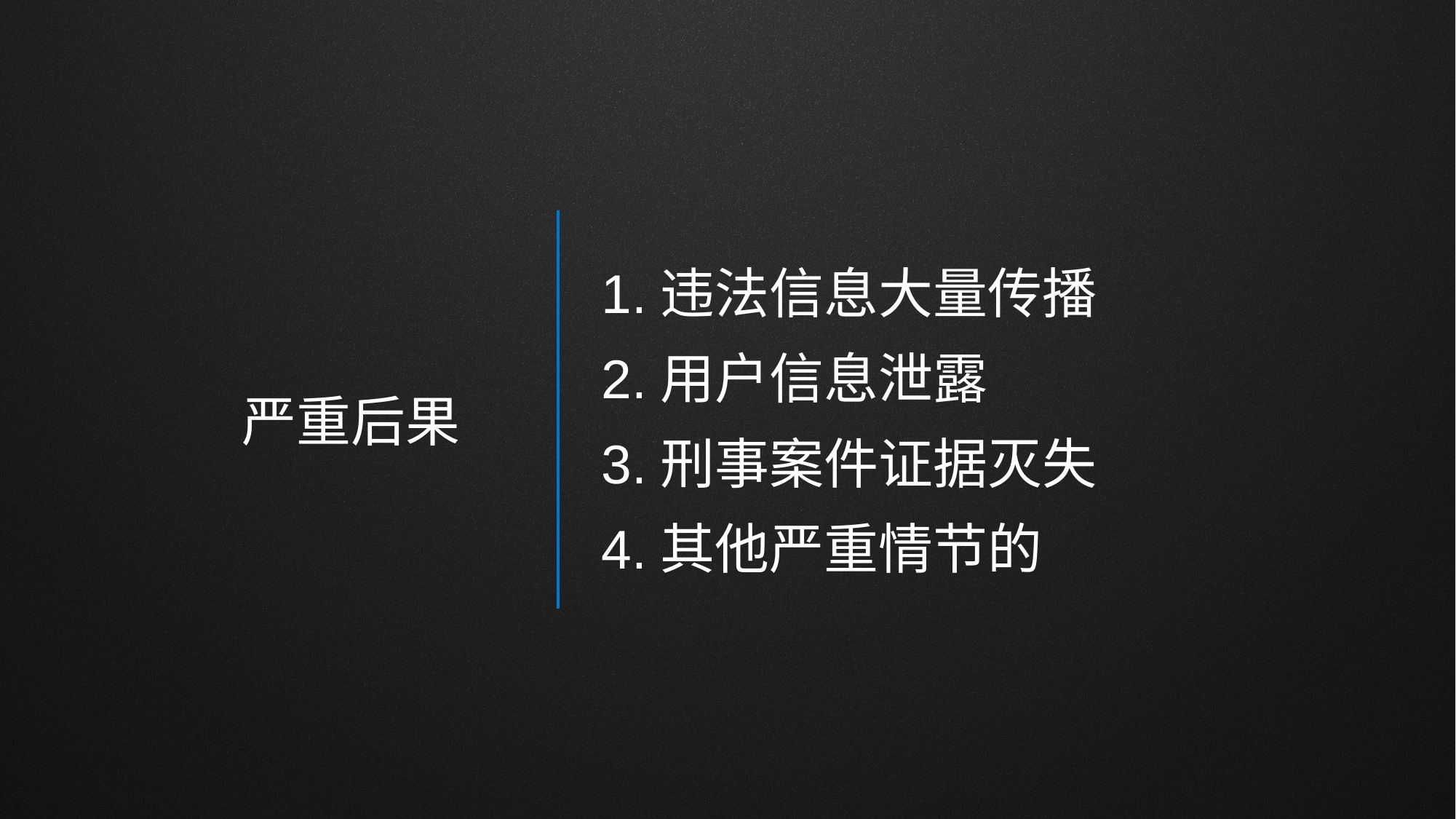

1.违法信息大量传播
2.用户信息泄露
3.刑事案件证据灭失
4.其他严重情节的
严重后果